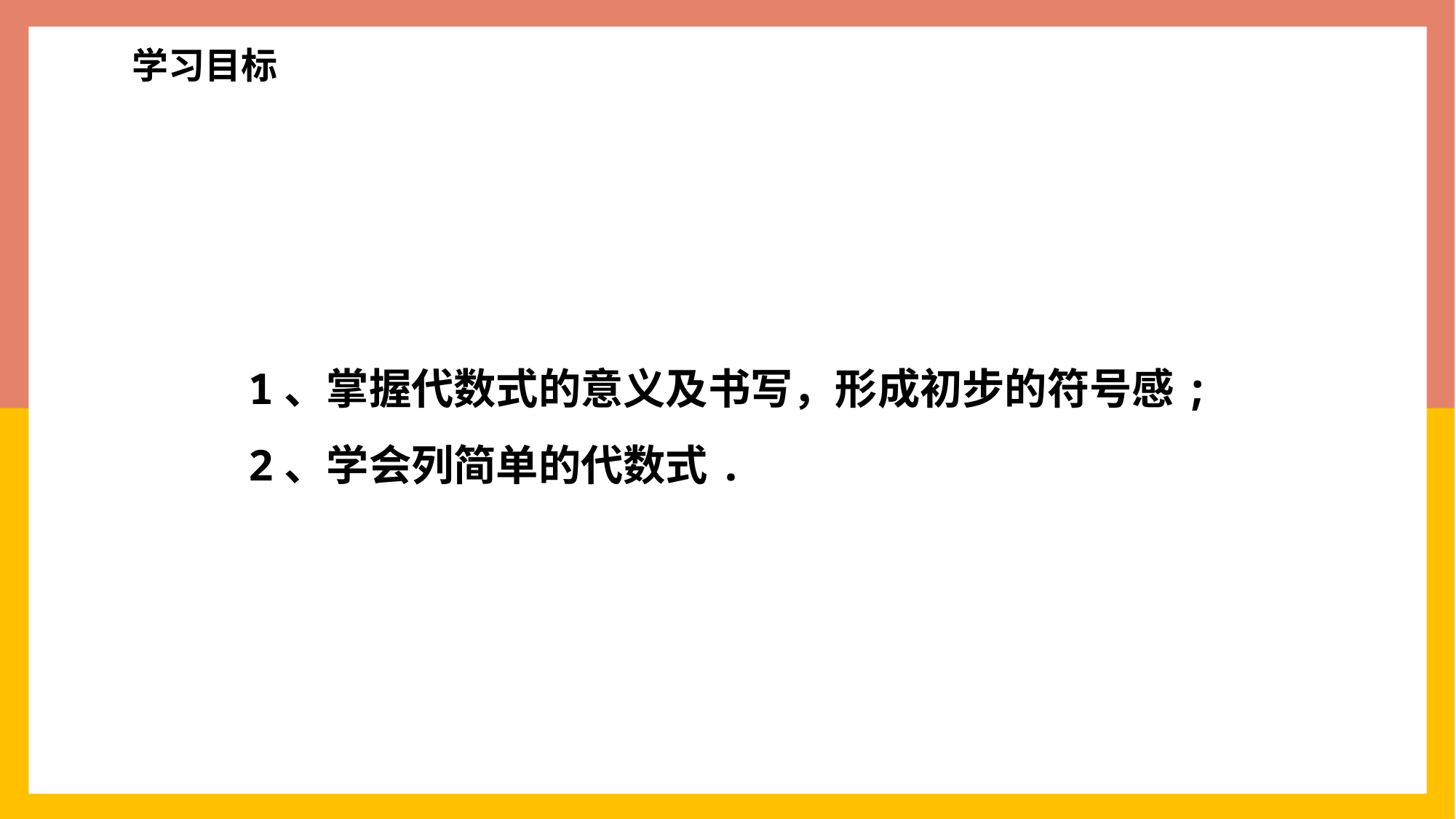

学习目标
1、掌握代数式的意义及书写，形成初步的符号感;
2、学会列简单的代数式.